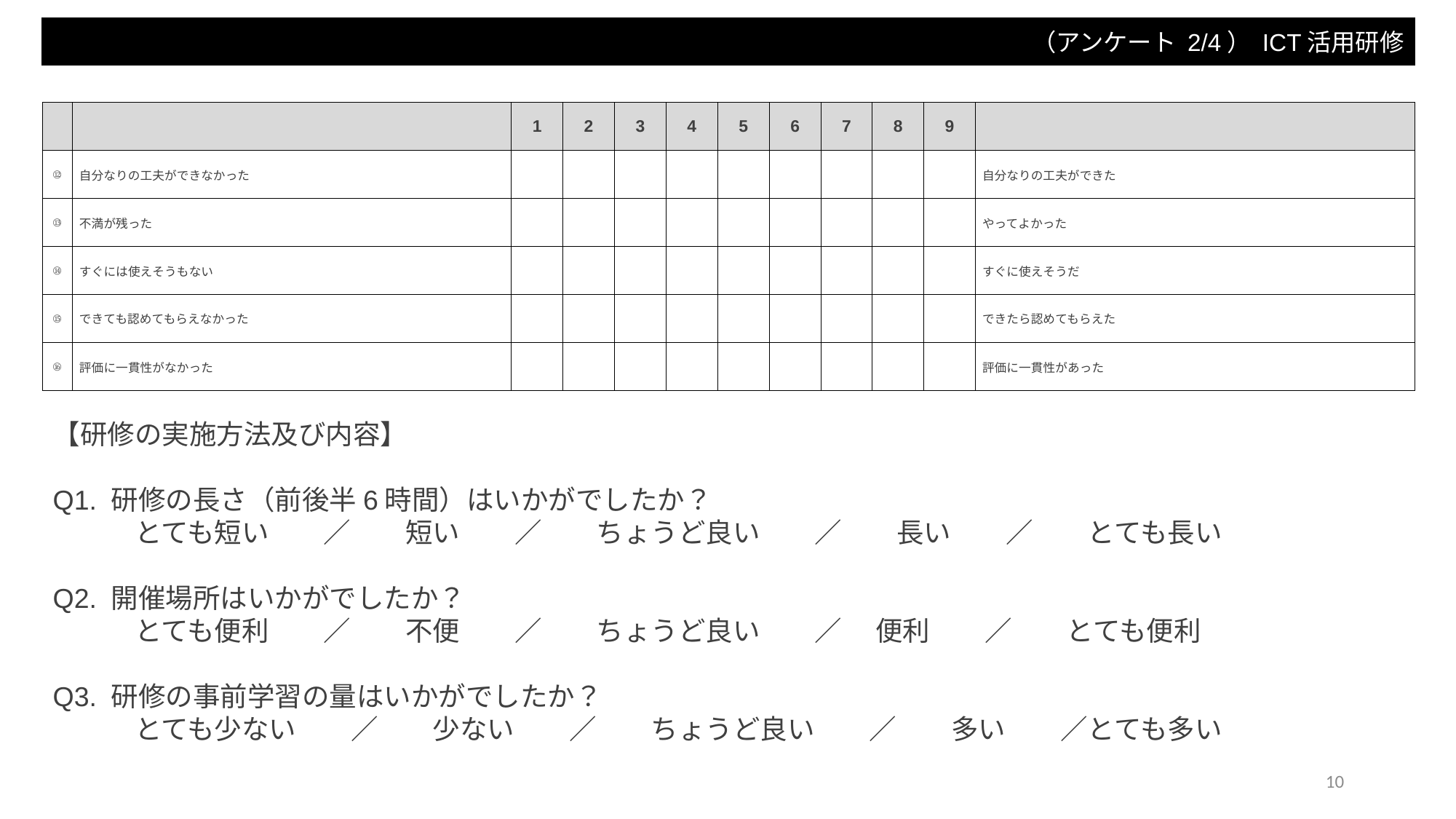

（アンケート 2/4） ICT活用研修
|  |  | 1 | 2 | 3 | 4 | 5 | 6 | 7 | 8 | 9 |  |
| --- | --- | --- | --- | --- | --- | --- | --- | --- | --- | --- | --- |
| ⑫ | 自分なりの工夫ができなかった |  |  |  |  |  |  |  |  |  | 自分なりの工夫ができた |
| ⑬ | 不満が残った |  |  |  |  |  |  |  |  |  | やってよかった |
| ⑭ | すぐには使えそうもない |  |  |  |  |  |  |  |  |  | すぐに使えそうだ |
| ⑮ | できても認めてもらえなかった |  |  |  |  |  |  |  |  |  | できたら認めてもらえた |
| ⑯ | 評価に一貫性がなかった |  |  |  |  |  |  |  |  |  | 評価に一貫性があった |
【研修の実施方法及び内容】

Q1. 研修の長さ（前後半6時間）はいかがでしたか？
　　　とても短い　　／　　短い　　／　　ちょうど良い　　／　　長い　　／　　とても長い

Q2. 開催場所はいかがでしたか？
　　　とても便利　　／　　不便　　／　　ちょうど良い　　／　 便利　　／　　とても便利

Q3. 研修の事前学習の量はいかがでしたか？
　　　とても少ない　　／　　少ない　　／　　ちょうど良い　　／　　多い　　／とても多い
10